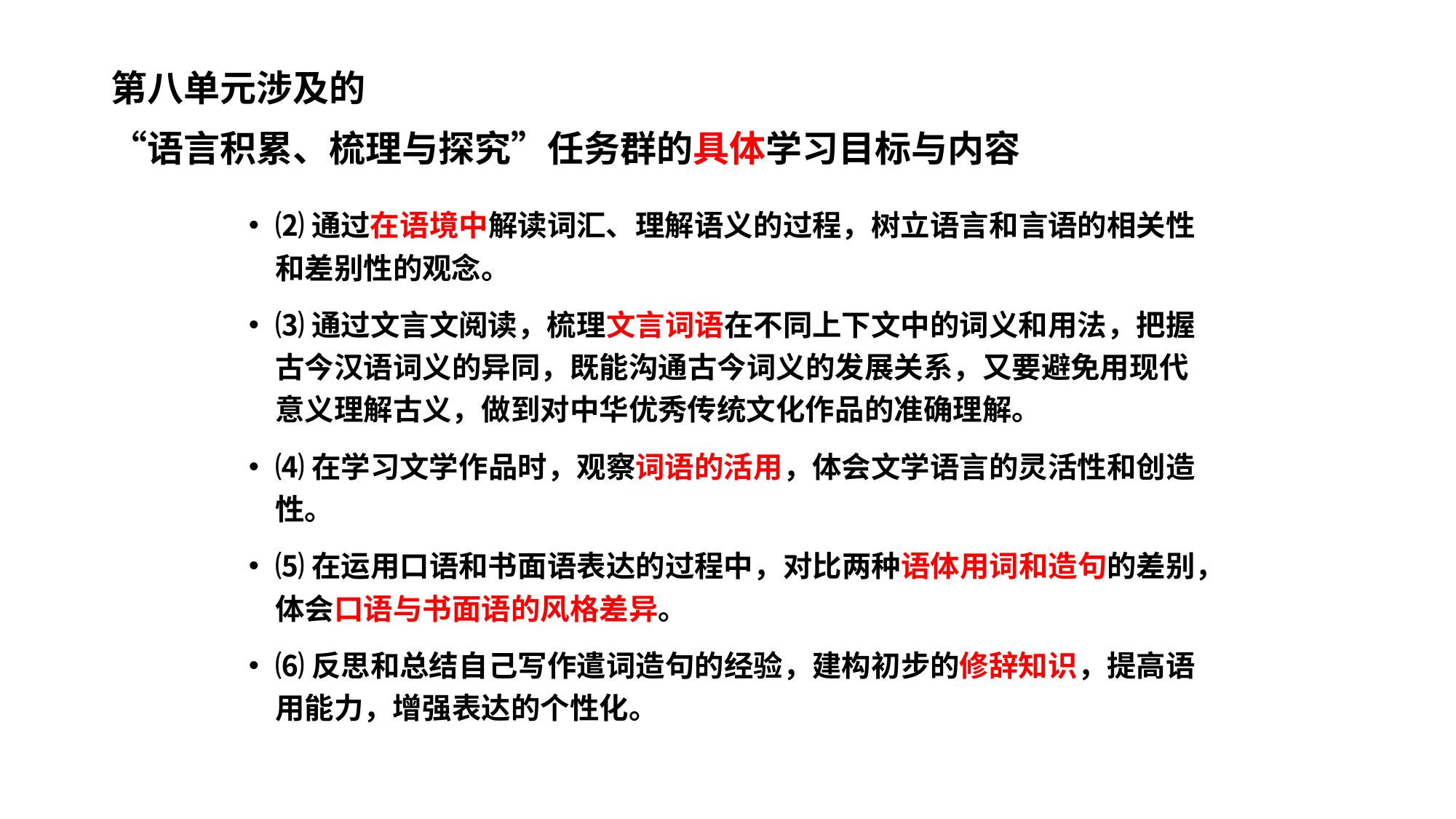

# 第八单元涉及的 “语言积累、梳理与探究”任务群的具体学习目标与内容
⑵通过在语境中解读词汇、理解语义的过程，树立语言和言语的相关性和差别性的观念。
⑶通过文言文阅读，梳理文言词语在不同上下文中的词义和用法，把握古今汉语词义的异同，既能沟通古今词义的发展关系，又要避免用现代意义理解古义，做到对中华优秀传统文化作品的准确理解。
⑷在学习文学作品时，观察词语的活用，体会文学语言的灵活性和创造性。
⑸在运用口语和书面语表达的过程中，对比两种语体用词和造句的差别，体会口语与书面语的风格差异。
⑹反思和总结自己写作遣词造句的经验，建构初步的修辞知识，提高语用能力，增强表达的个性化。